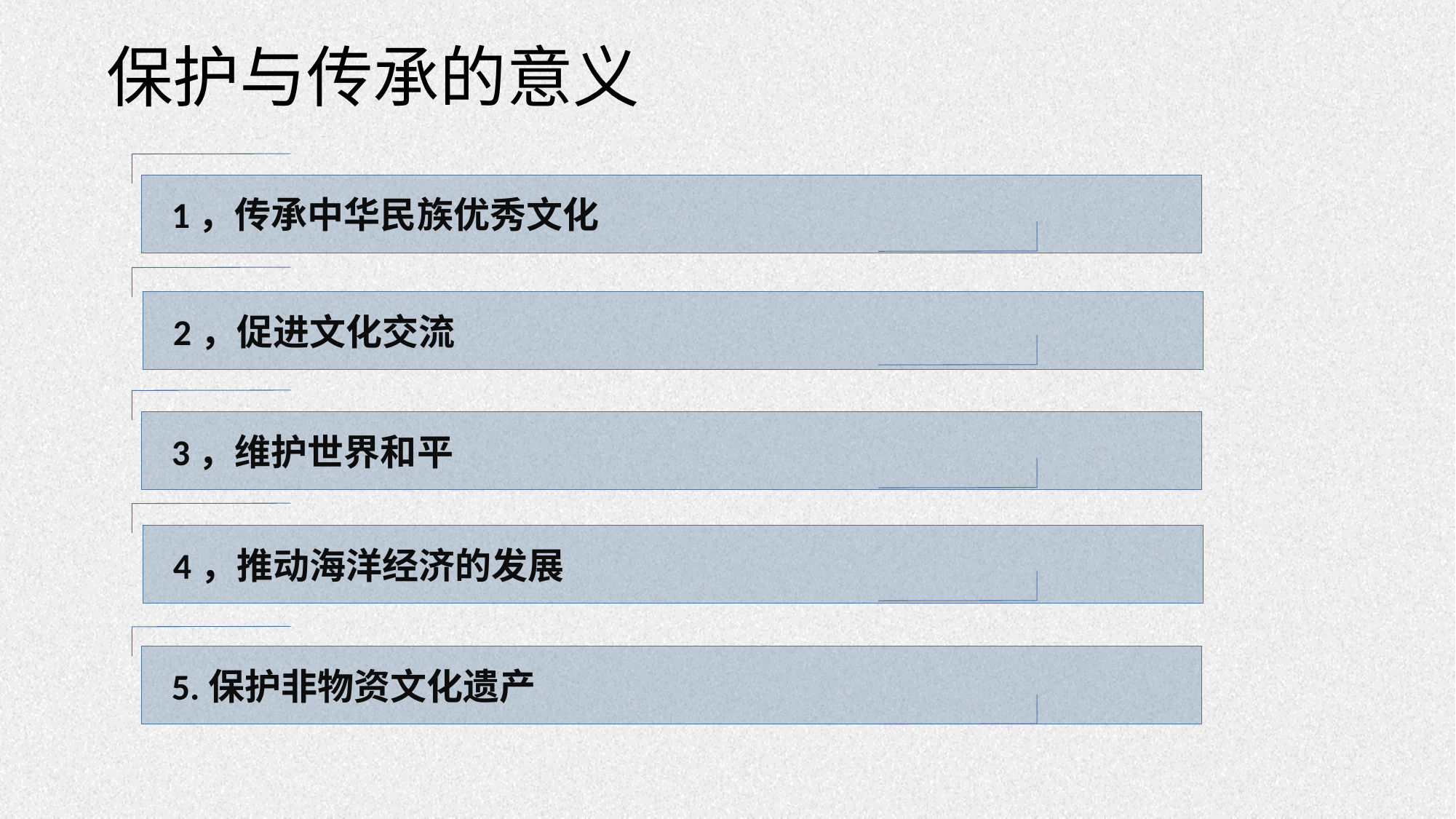

# 保护与传承的意义

1，传承中华民族优秀文化

2，促进文化交流

3，维护世界和平

4，推动海洋经济的发展

5.保护非物资文化遗产